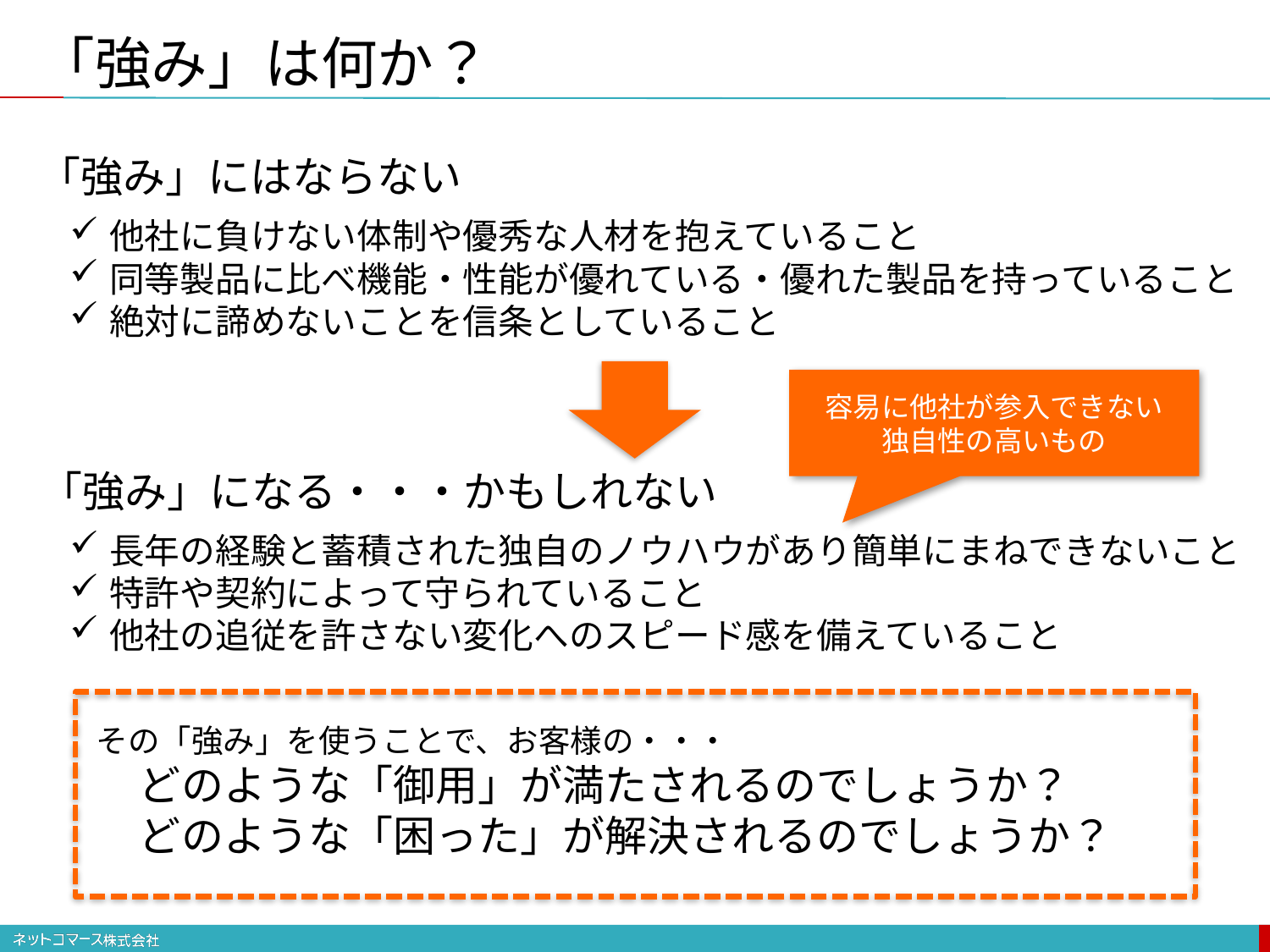

「強み」は何か？
「強み」にはならない
他社に負けない体制や優秀な人材を抱えていること
同等製品に比べ機能・性能が優れている・優れた製品を持っていること
絶対に諦めないことを信条としていること

「強み」になる・・・かもしれない
長年の経験と蓄積された独自のノウハウがあり簡単にまねできないこと
特許や契約によって守られていること
他社の追従を許さない変化へのスピード感を備えていること

その「強み」を使うことで、お客様の・・・
　どのような「御用」が満たされるのでしょうか？
　どのような「困った」が解決されるのでしょうか？
容易に他社が参入できない
独自性の高いもの